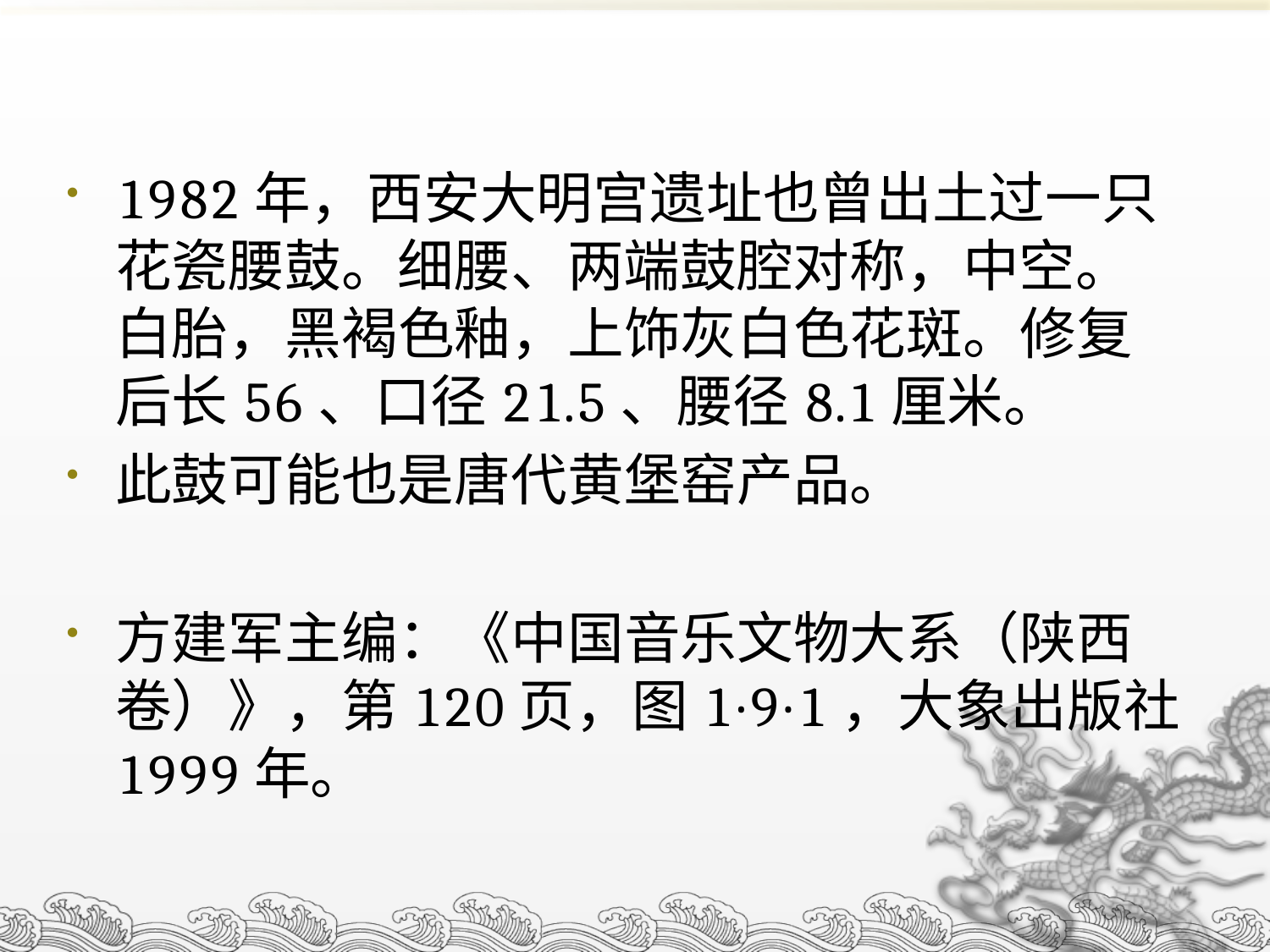

#
1982年，西安大明宫遗址也曾出土过一只花瓷腰鼓。细腰、两端鼓腔对称，中空。白胎，黑褐色釉，上饰灰白色花斑。修复后长56、口径21.5、腰径8.1厘米。
此鼓可能也是唐代黄堡窑产品。

方建军主编：《中国音乐文物大系（陕西卷）》，第120页，图1·9·1，大象出版社1999年。